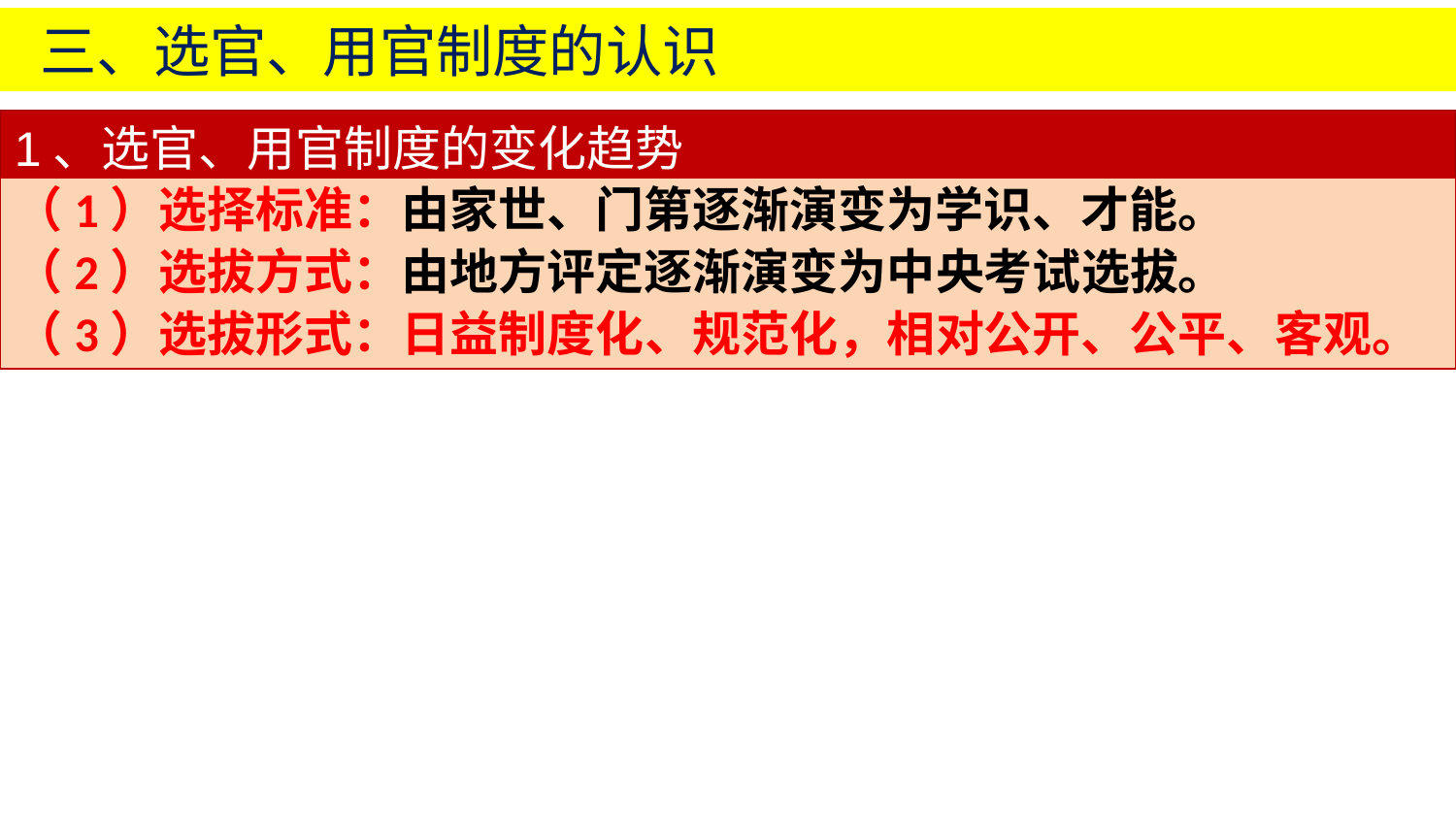

三、选官、用官制度的认识
1、选官、用官制度的变化趋势
（1）选择标准：由家世、门第逐渐演变为学识、才能。
（2）选拔方式：由地方评定逐渐演变为中央考试选拔。
（3）选拔形式：日益制度化、规范化，相对公开、公平、客观。